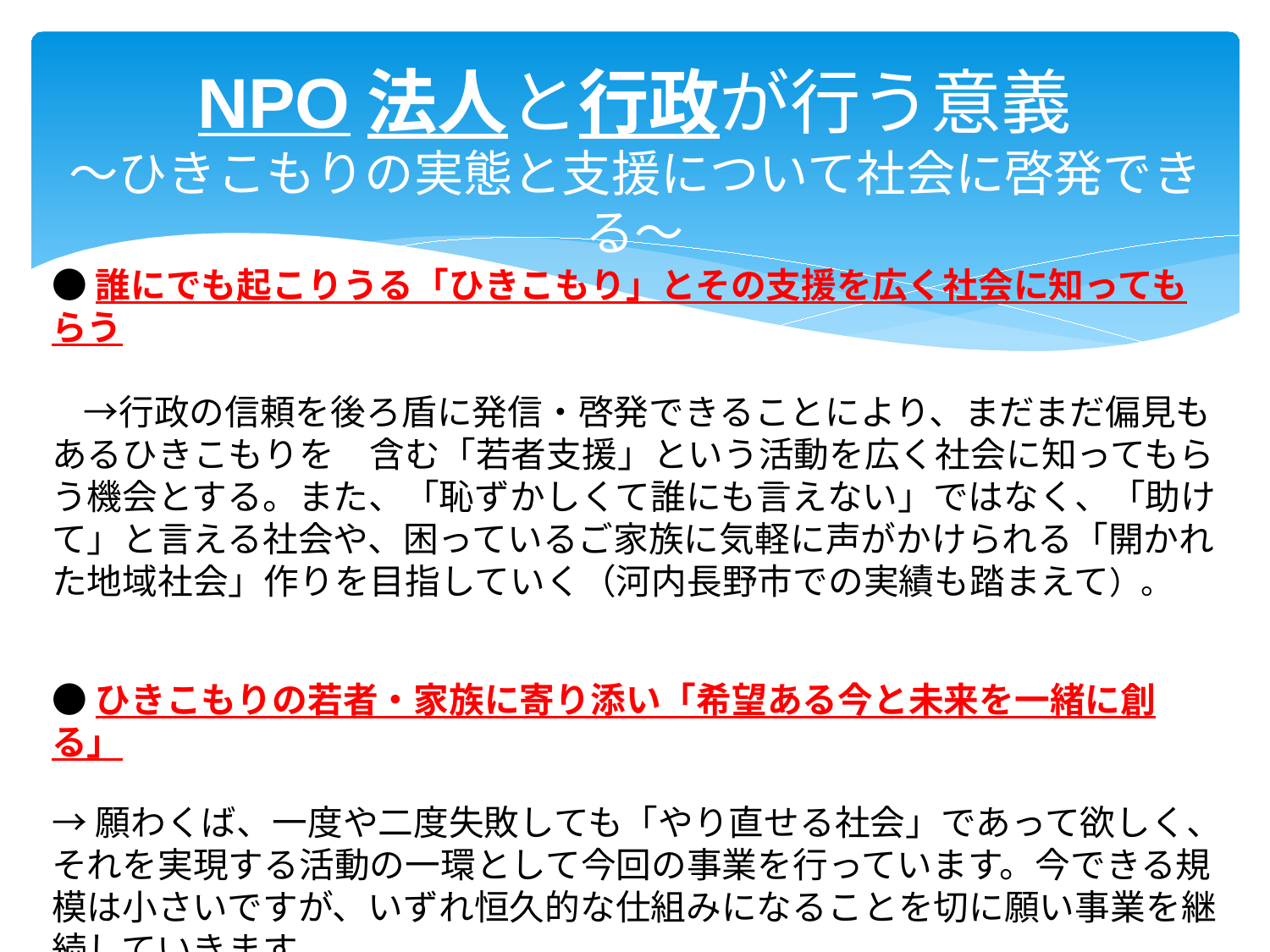

# NPO法人と行政が行う意義 ～ひきこもりの実態と支援について社会に啓発できる～
●誰にでも起こりうる「ひきこもり」とその支援を広く社会に知ってもらう

　→行政の信頼を後ろ盾に発信・啓発できることにより、まだまだ偏見もあるひきこもりを　含む「若者支援」という活動を広く社会に知ってもらう機会とする。また、「恥ずかしくて誰にも言えない」ではなく、「助けて」と言える社会や、困っているご家族に気軽に声がかけられる「開かれた地域社会」作りを目指していく（河内長野市での実績も踏まえて）。

●ひきこもりの若者・家族に寄り添い「希望ある今と未来を一緒に創る」

→願わくば、一度や二度失敗しても「やり直せる社会」であって欲しく、それを実現する活動の一環として今回の事業を行っています。今できる規模は小さいですが、いずれ恒久的な仕組みになることを切に願い事業を継続していきます。